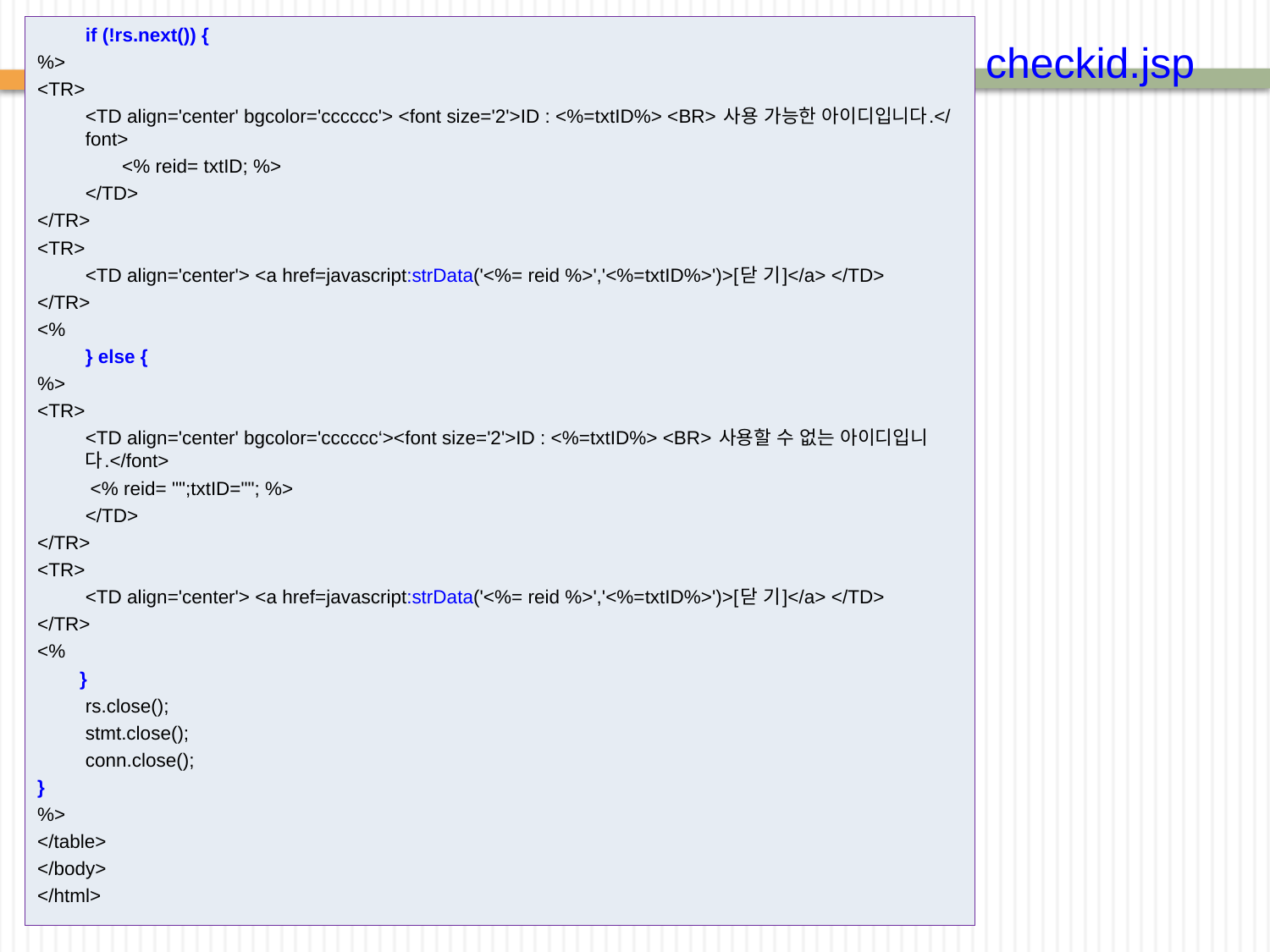

if (!rs.next()) {
%>
<TR>
	<TD align='center' bgcolor='cccccc'> <font size='2'>ID : <%=txtID%> <BR> 사용 가능한 아이디입니다.</font>
                <% reid= txtID; %>
	</TD>
</TR>
<TR>
	<TD align='center'> <a href=javascript:strData('<%= reid %>','<%=txtID%>')>[닫 기]</a> </TD>
</TR>
<%
	} else {
%>
<TR>
	<TD align='center' bgcolor='cccccc‘><font size='2'>ID : <%=txtID%> <BR> 사용할 수 없는 아이디입니다.</font>
          <% reid= "";txtID=""; %>
	</TD>
</TR>
<TR>
	<TD align='center'> <a href=javascript:strData('<%= reid %>','<%=txtID%>')>[닫 기]</a> </TD>
</TR>
<%
        }
	rs.close();
	stmt.close();
	conn.close();
}
%>
</table>
</body>
</html>
# checkid.jsp